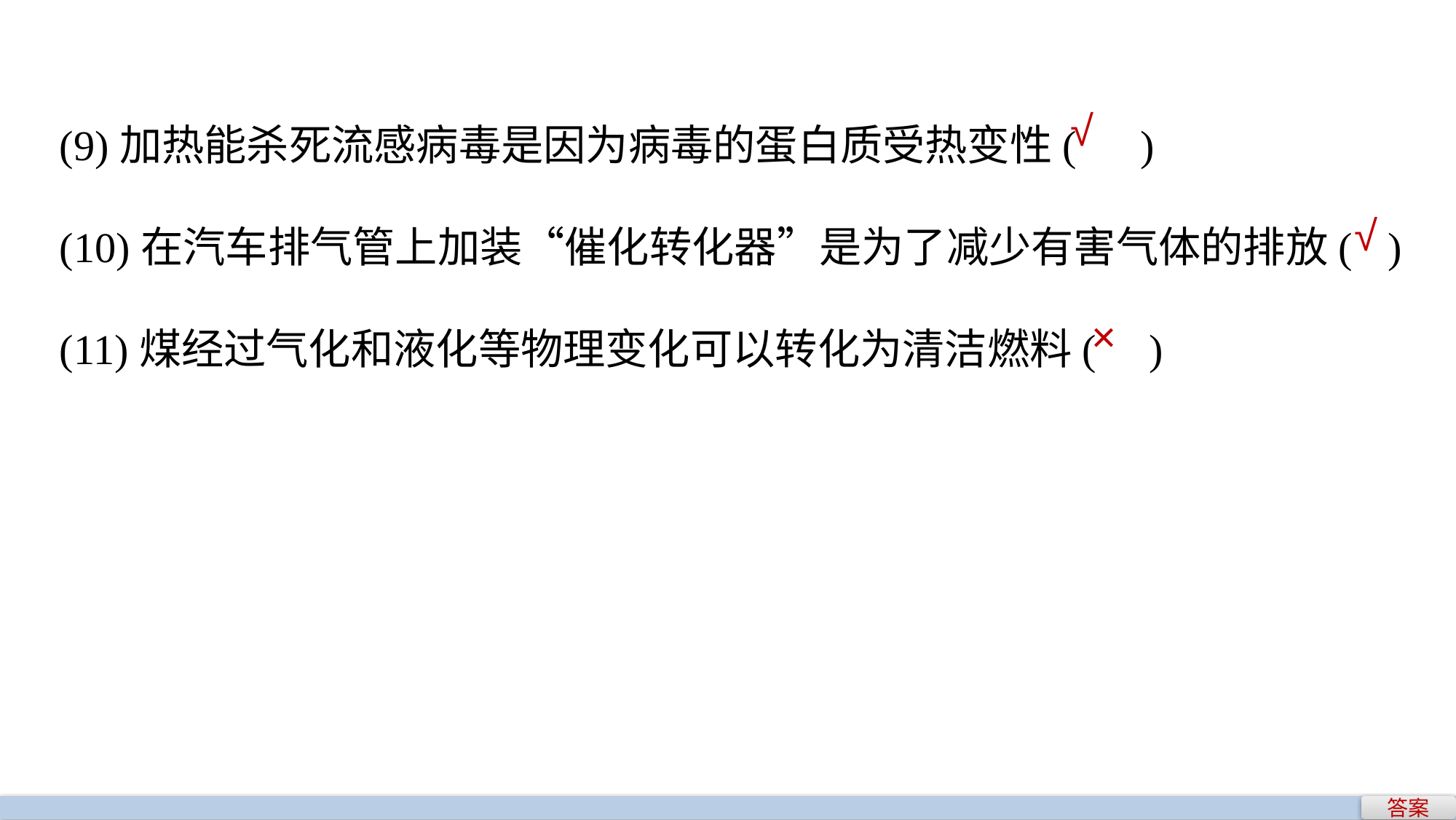

(9)加热能杀死流感病毒是因为病毒的蛋白质受热变性(      )
(10)在汽车排气管上加装“催化转化器”是为了减少有害气体的排放(   )
(11)煤经过气化和液化等物理变化可以转化为清洁燃料(     )
√
√
×
答案